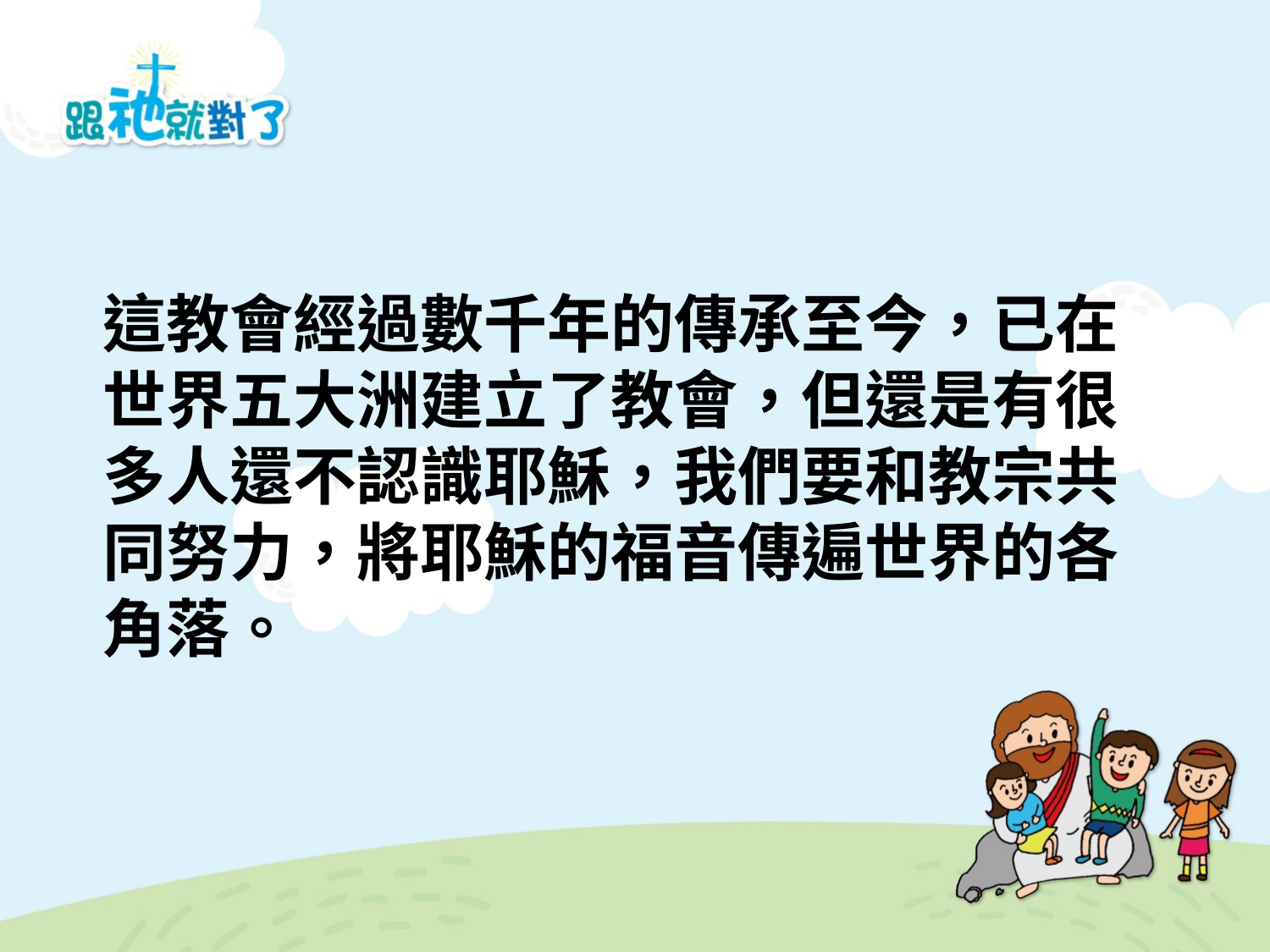

這教會經過數千年的傳承至今，已在世界五大洲建立了教會，但還是有很多人還不認識耶穌，我們要和教宗共同努力，將耶穌的福音傳遍世界的各角落。